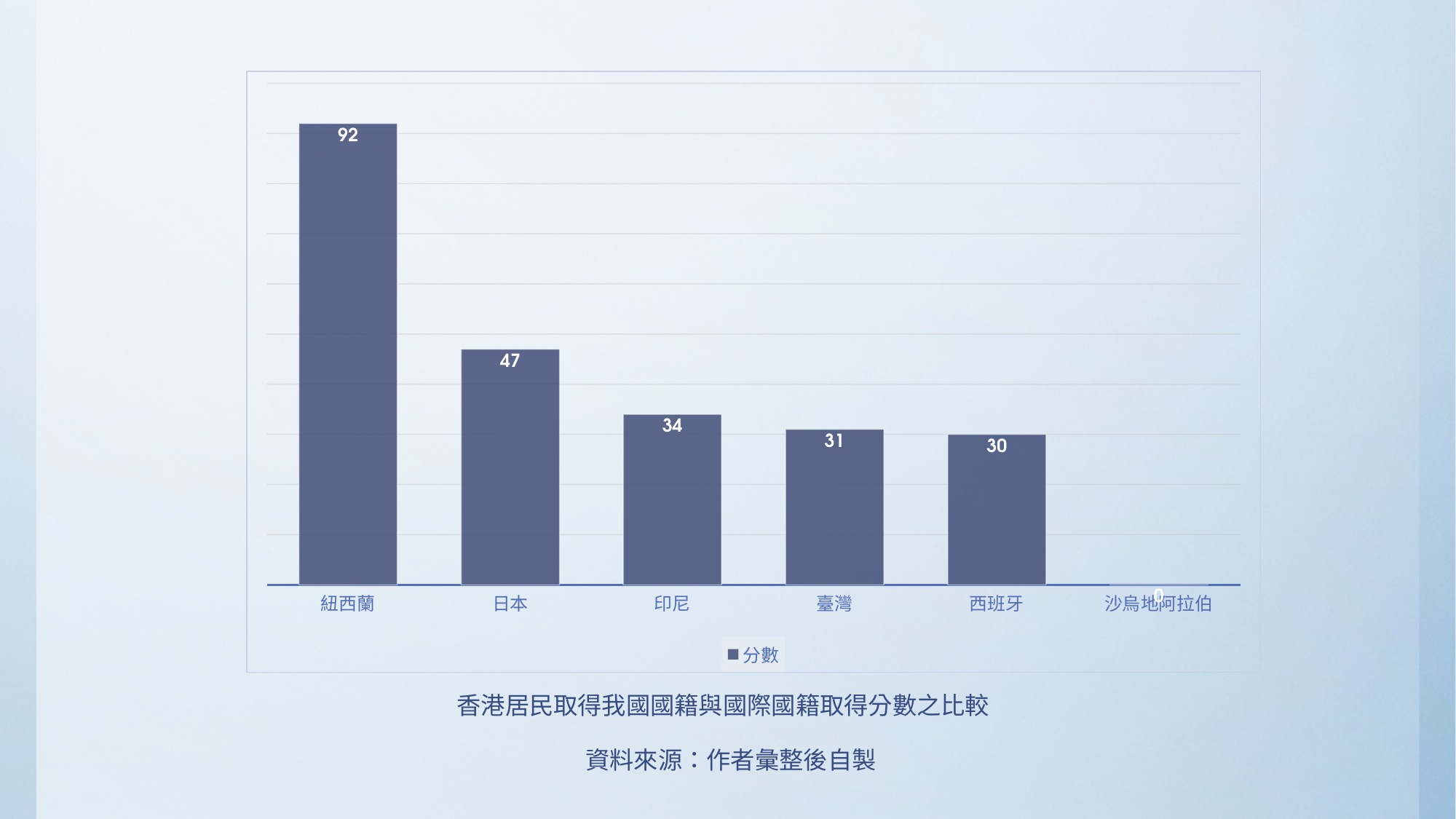

### Chart

| Category | 分數 |
|---|---|
| 紐西蘭 | 92.0 |
| 日本 | 47.0 |
| 印尼 | 34.0 |
| 臺灣 | 31.0 |
| 西班牙 | 30.0 |
| 沙烏地阿拉伯 | 0.0 |
香港居民取得我國國籍與國際國籍取得分數之比較
資料來源：作者彙整後自製